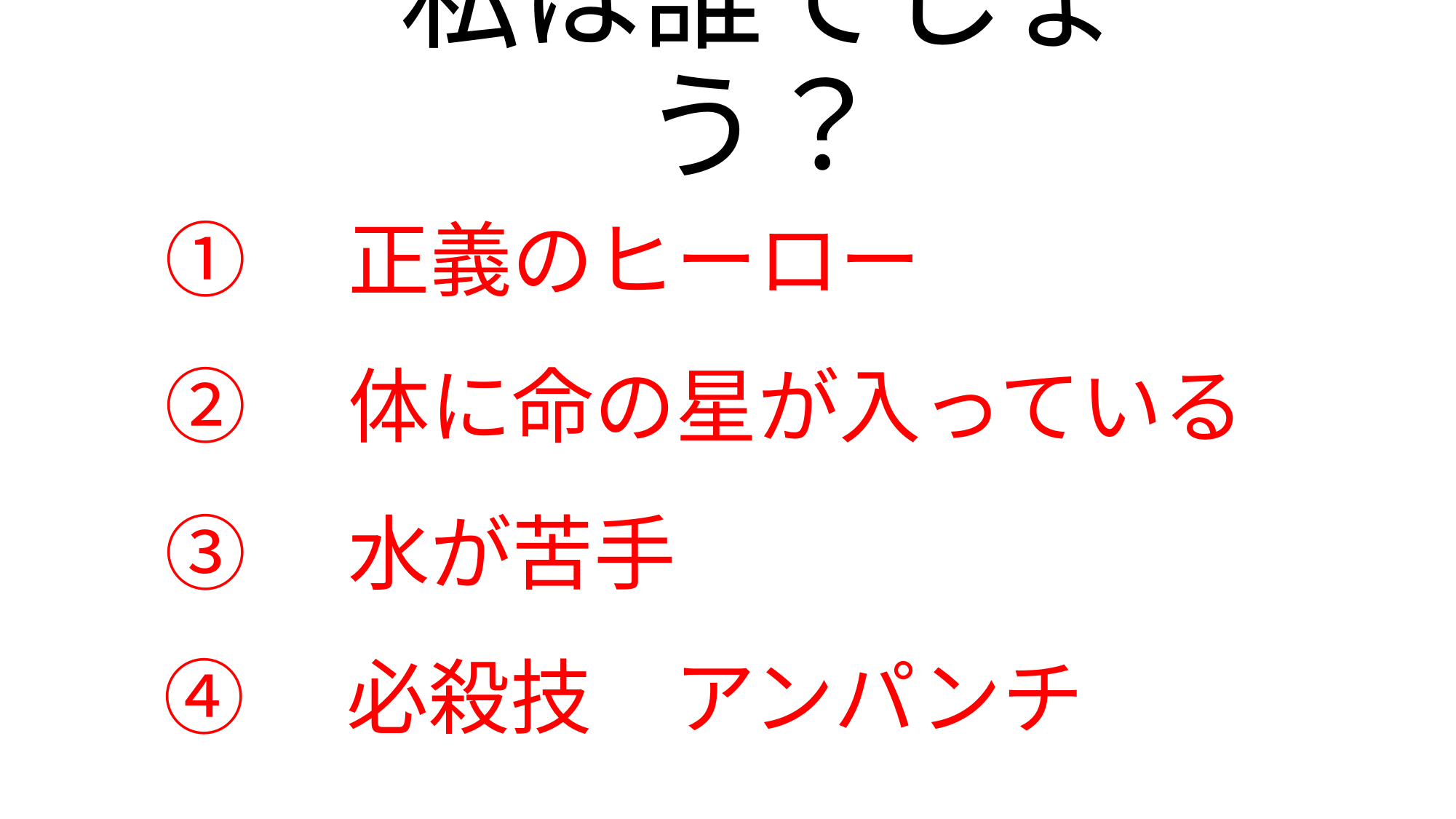

# 私は誰でしょう？
①　正義のヒーロー
➁　体に命の星が入っている
③　水が苦手
④　必殺技　アンパンチ